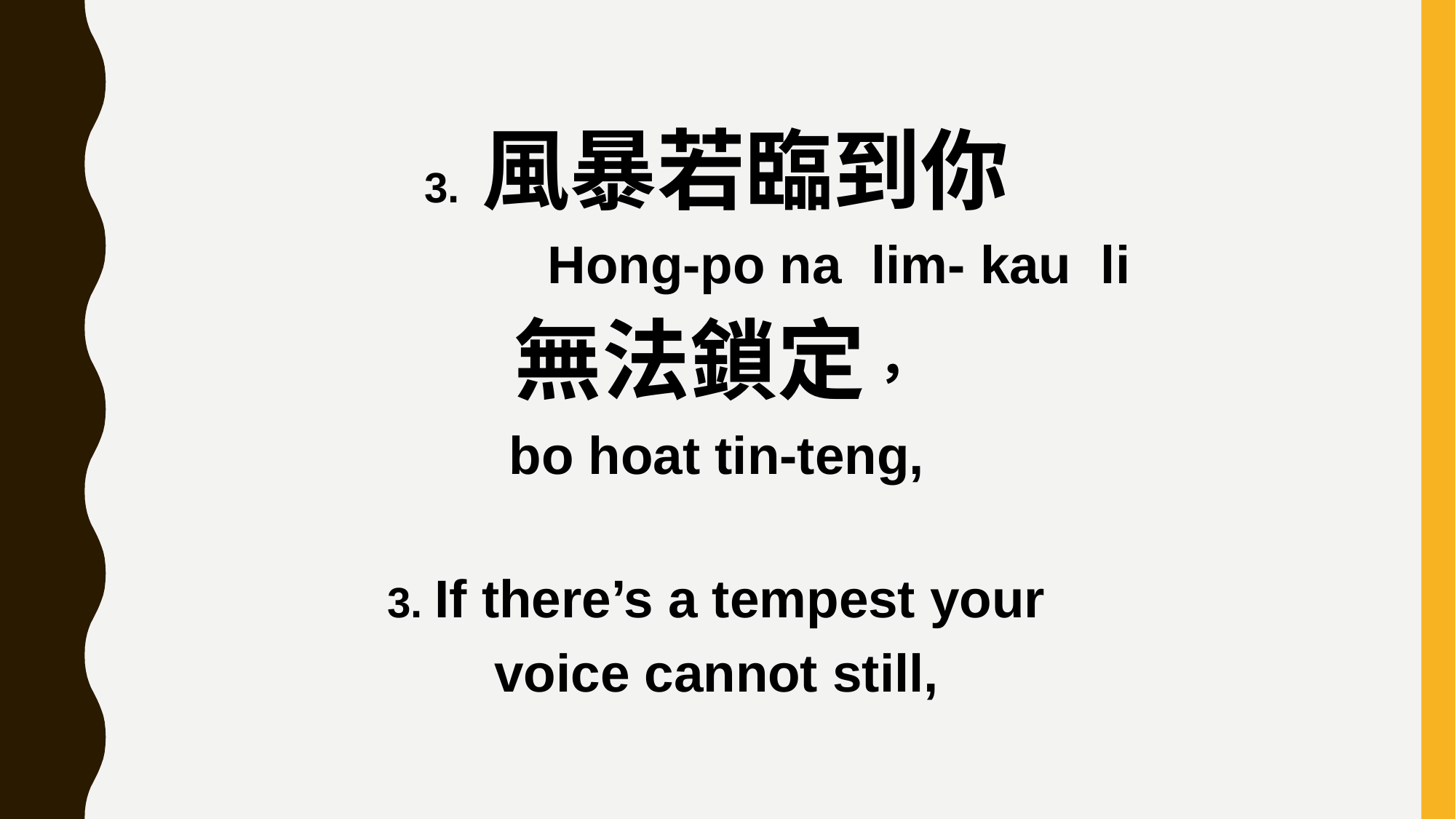

3. 風暴若臨到你
                              Hong-po na  lim- kau  li
無法鎖定，
bo hoat tin-teng,

3. If there’s a tempest your
voice cannot still,